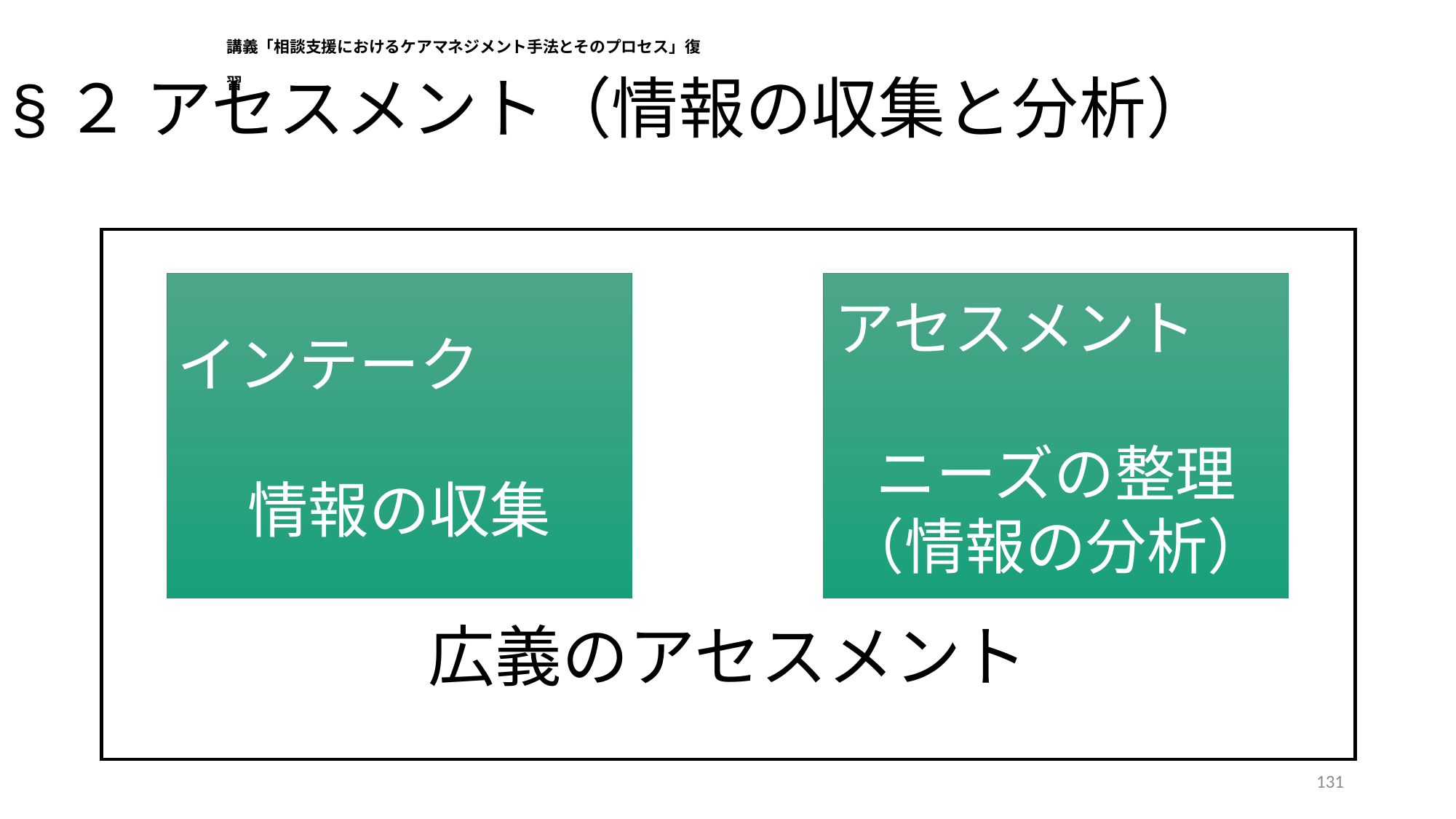

講義「相談支援におけるケアマネジメント手法とそのプロセス」復習
§２ アセスメント（情報の収集と分析）

広義のアセスメント
インテーク

情報の収集
アセスメント

ニーズの整理
（情報の分析）
131